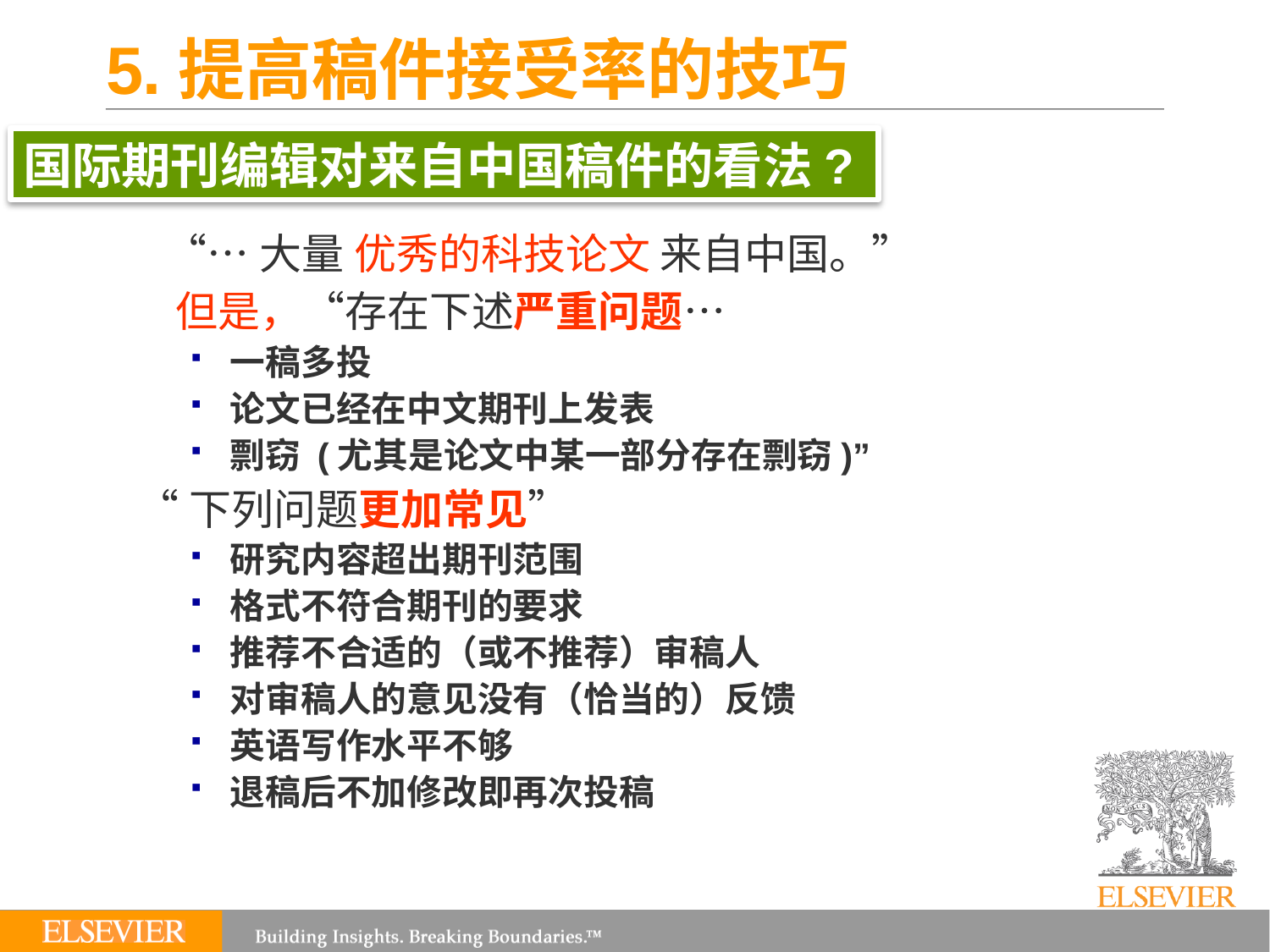

# 5.提高稿件接受率的技巧
国际期刊编辑对来自中国稿件的看法?
    “…大量 优秀的科技论文 来自中国。”
    但是，“存在下述严重问题…
一稿多投
论文已经在中文期刊上发表
剽窃 (尤其是论文中某一部分存在剽窃)”
 “下列问题更加常见”
研究内容超出期刊范围
格式不符合期刊的要求
推荐不合适的（或不推荐）审稿人
对审稿人的意见没有（恰当的）反馈
英语写作水平不够
退稿后不加修改即再次投稿